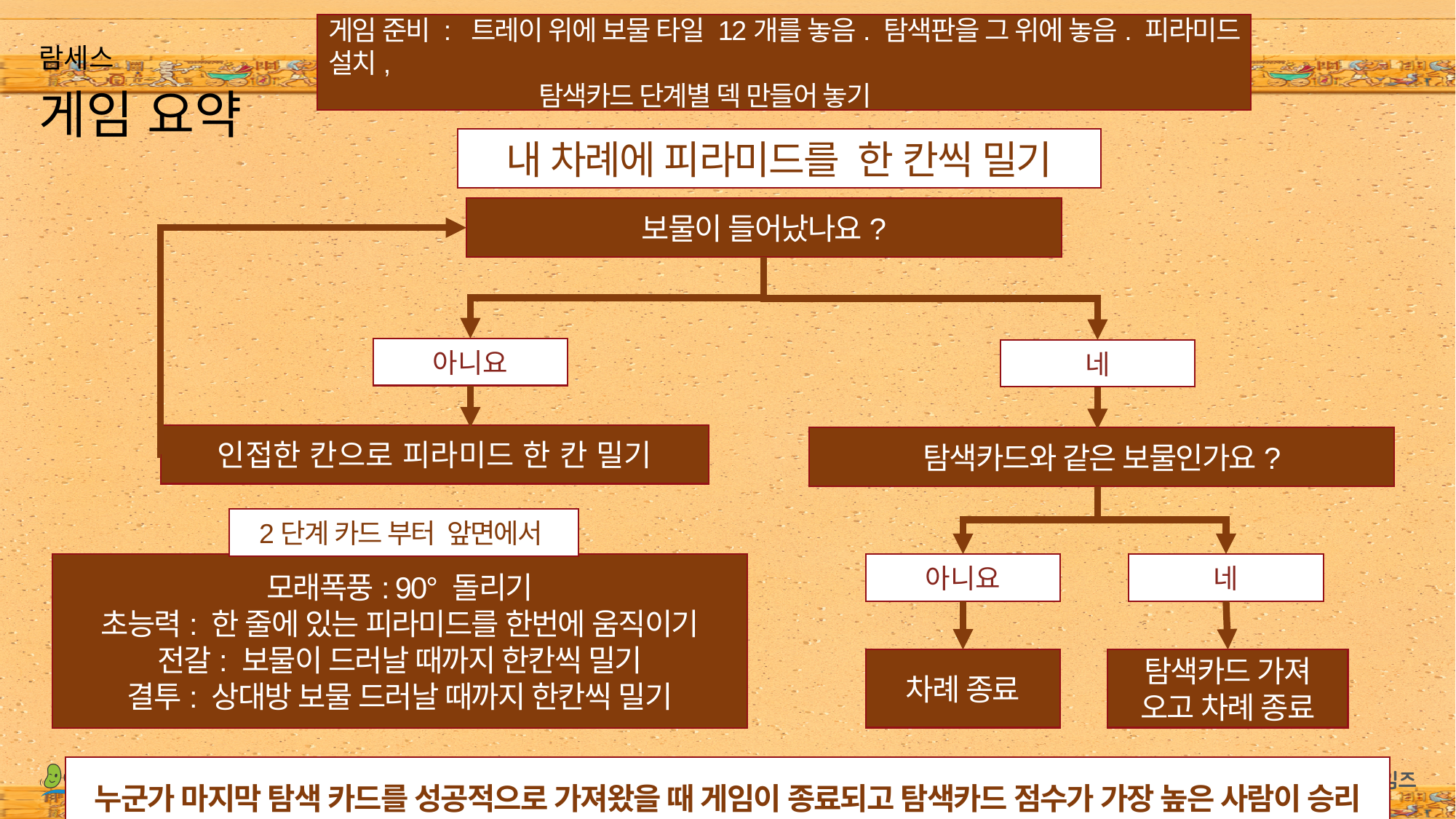

게임 준비 :  트레이 위에 보물 타일 12개를 놓음. 탐색판을 그 위에 놓음. 피라미드 설치,
                                 탐색카드 단계별 덱 만들어 놓기
내 차례에 피라미드를  한 칸씩 밀기
보물이 들어났나요?
아니요
네
인접한 칸으로 피라미드 한 칸 밀기
탐색카드와 같은 보물인가요?
모래폭풍: 90° 돌리기
초능력: 한 줄에 있는 피라미드를 한번에 움직이기
전갈: 보물이 드러날 때까지 한칸씩 밀기
결투: 상대방 보물 드러날 때까지 한칸씩 밀기
아니요
네
탐색카드 가져
오고 차례 종료
차례 종료

2단계 카드 부터  앞면에서
누군가 마지막 탐색 카드를 성공적으로 가져왔을 때 게임이 종료되고 탐색카드 점수가 가장 높은 사람이 승리